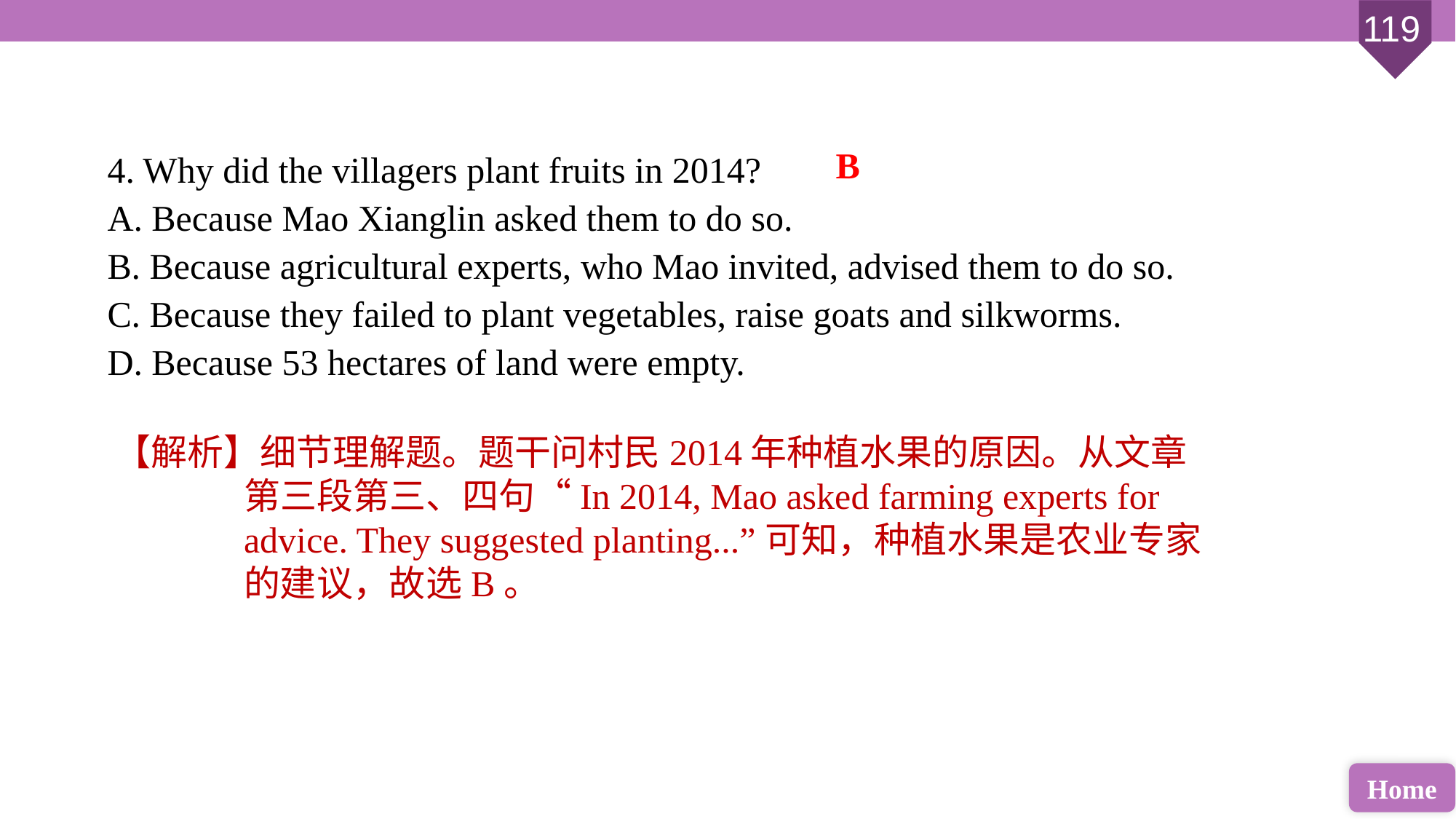

4. Why did the villagers plant fruits in 2014?
A. Because Mao Xianglin asked them to do so.
B. Because agricultural experts, who Mao invited, advised them to do so.
C. Because they failed to plant vegetables, raise goats and silkworms.
D. Because 53 hectares of land were empty.
B
【解析】细节理解题。题干问村民2014年种植水果的原因。从文章第三段第三、四句“In 2014, Mao asked farming experts for advice. They suggested planting...”可知，种植水果是农业专家的建议，故选B。